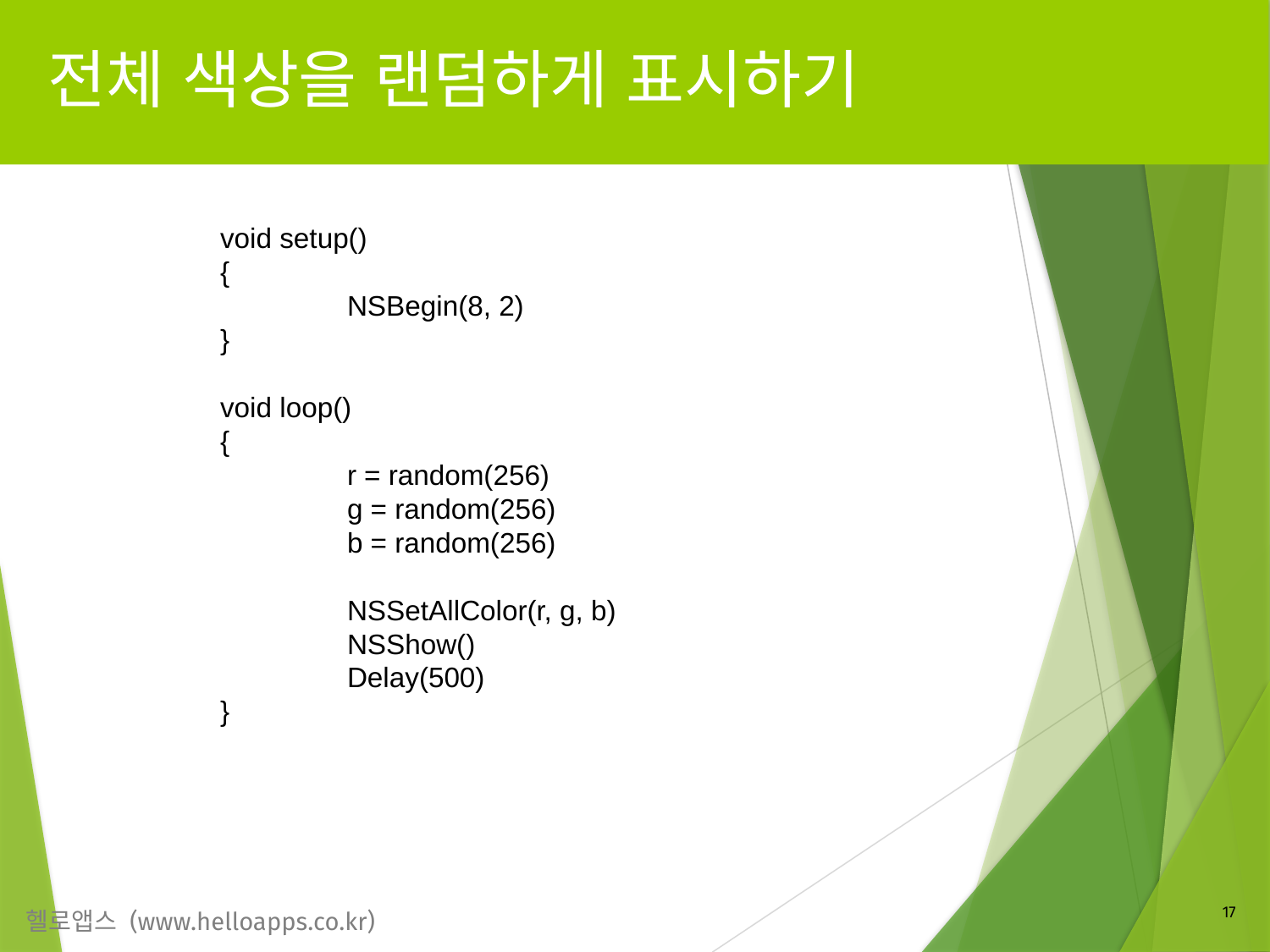

# 전체 색상을 랜덤하게 표시하기

        void setup()
        {
	        NSBegin(8, 2)
        }

        void loop()
        {
	        r = random(256)
	        g = random(256)
	        b = random(256)

	        NSSetAllColor(r, g, b)
	        NSShow()
	        Delay(500)
        }
17